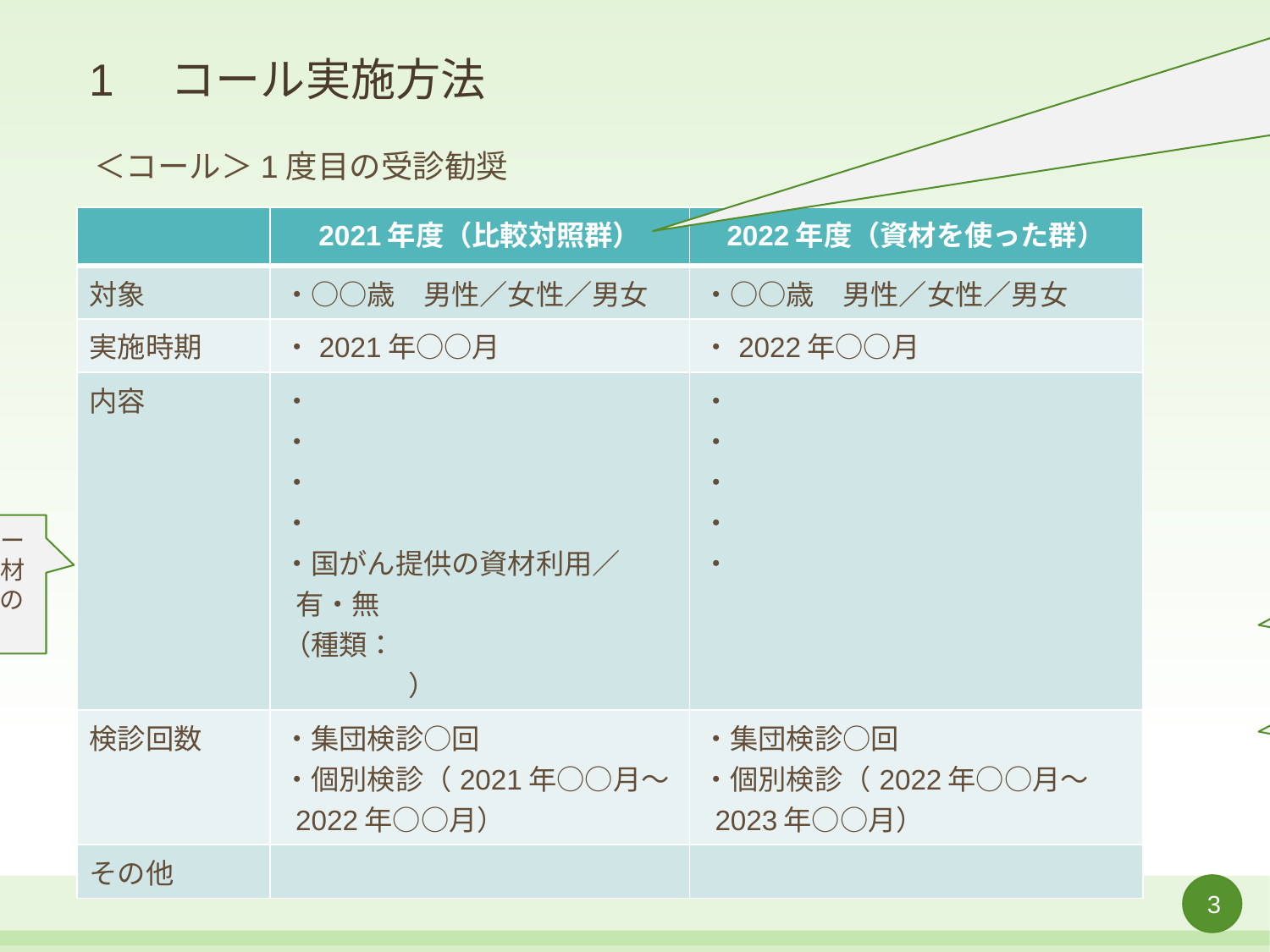

・比較対照群を前年度ではなく、同年度（2021年度）の他の年齢などにしている場合は、そちらをお書きください。
・両方記載可能な場合はセルを増やしてご記入ください。
・前年度も同じ資材（国立がん研究センターがん対策研究所提供の資材）を使用されている場合は、他の年齢などを比較対照群としてください。
# 1　コール実施方法
＜コール＞1度目の受診勧奨
|  | 2021年度（比較対照群） | 2022年度（資材を使った群） |
| --- | --- | --- |
| 対象 | ・○○歳　男性／女性／男女 | ・○○歳　男性／女性／男女 |
| 実施時期 | ・2021年○○月 | ・2022年○○月 |
| 内容 | ・ ・ ・ ・ ・国がん提供の資材利用／有・無 （種類：　　　　　　　　　　　　　） | ・ ・ ・ ・ ・ |
| 検診回数 | ・集団検診○回 ・個別検診（2021年○○月～2022年○○月） | ・集団検診○回 ・個別検診（2022年○○月～2023年○○月） |
| その他 |  |  |
・国立がん研究センターがん対策研究所提供資材の利用の有無と、資材の種類を記載
・検診の種類と回数を記載
・その他　特記事項などあれば記載

3